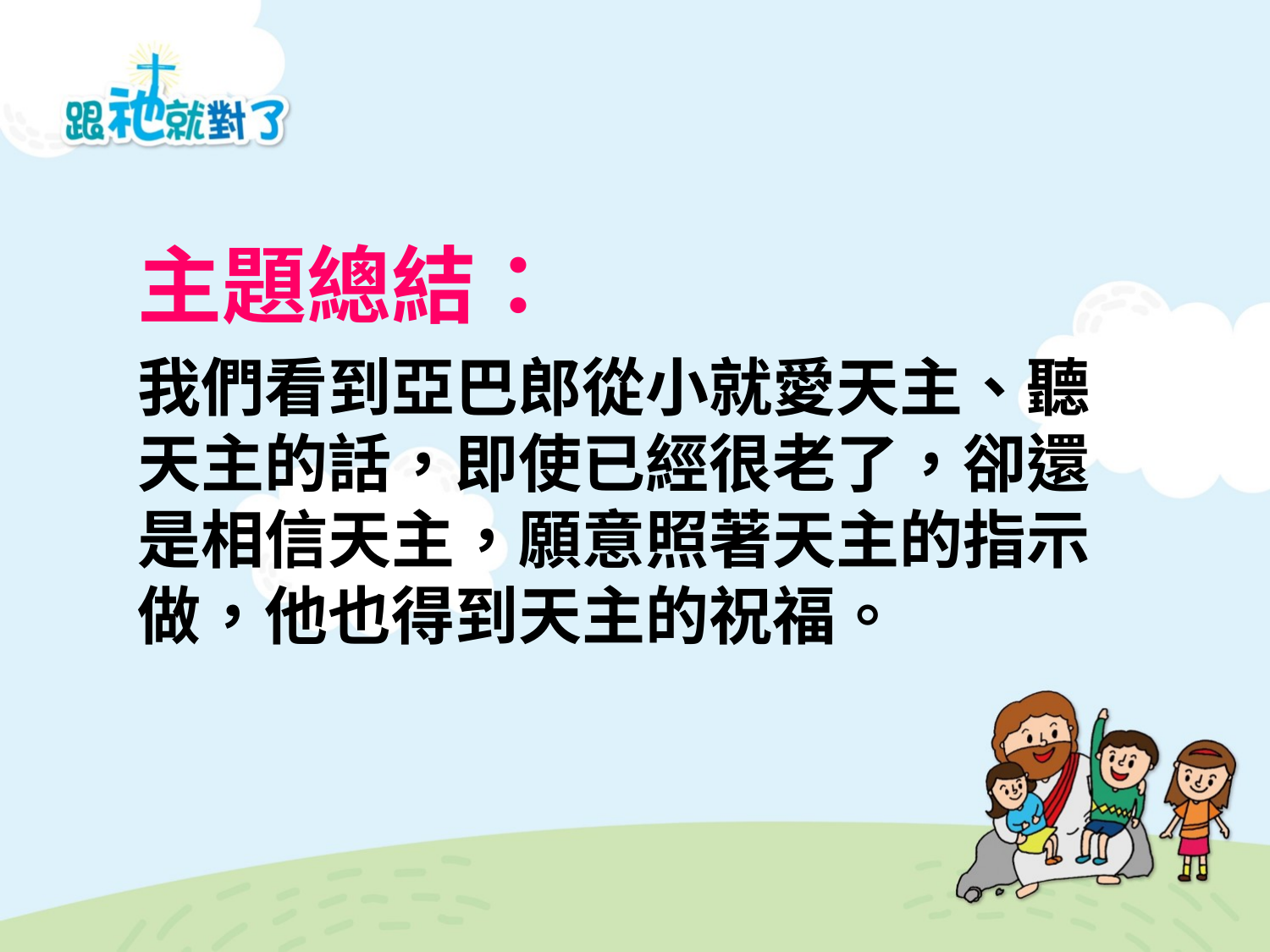

主題總結：
我們看到亞巴郎從小就愛天主、聽天主的話，即使已經很老了，卻還是相信天主，願意照著天主的指示做，他也得到天主的祝福。